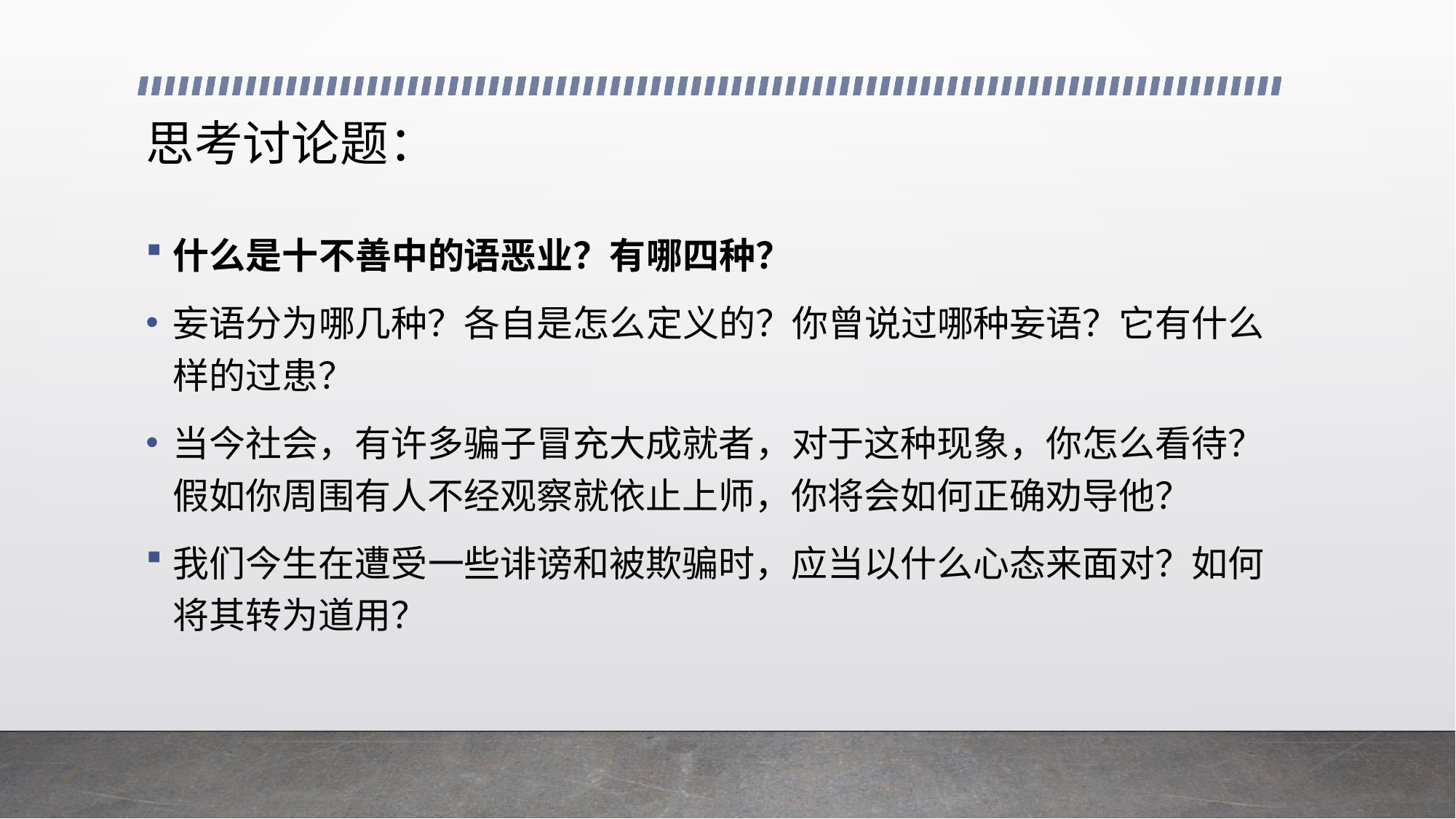

# 思考讨论题：
什么是十不善中的语恶业？有哪四种？
妄语分为哪几种？各自是怎么定义的？你曾说过哪种妄语？它有什么样的过患？
当今社会，有许多骗子冒充大成就者，对于这种现象，你怎么看待？假如你周围有人不经观察就依止上师，你将会如何正确劝导他？
我们今生在遭受一些诽谤和被欺骗时，应当以什么心态来面对？如何将其转为道用？